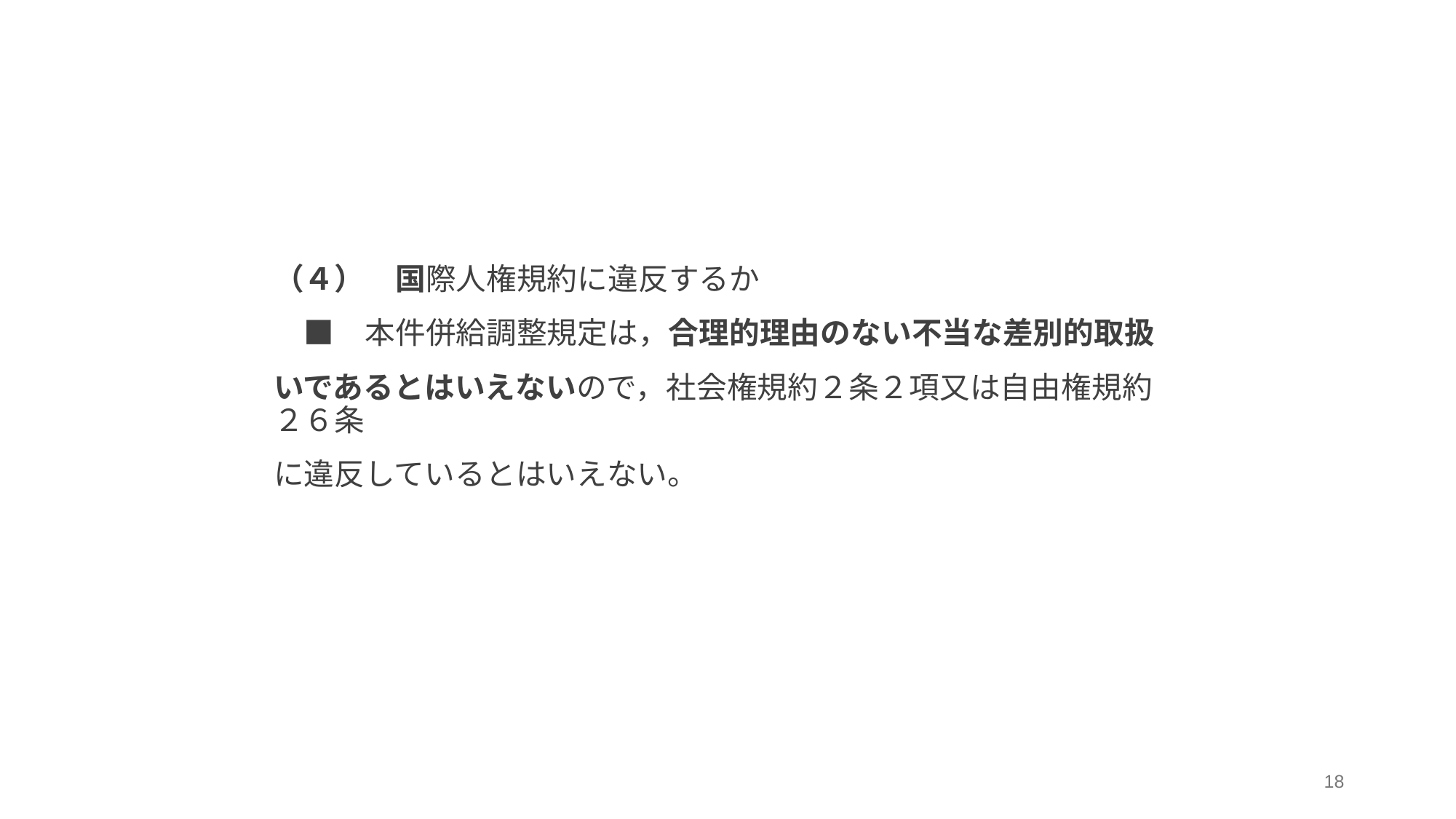

（４）　国際人権規約に違反するか
　■　本件併給調整規定は，合理的理由のない不当な差別的取扱
いであるとはいえないので，社会権規約２条２項又は自由権規約２６条
に違反しているとはいえない。
18